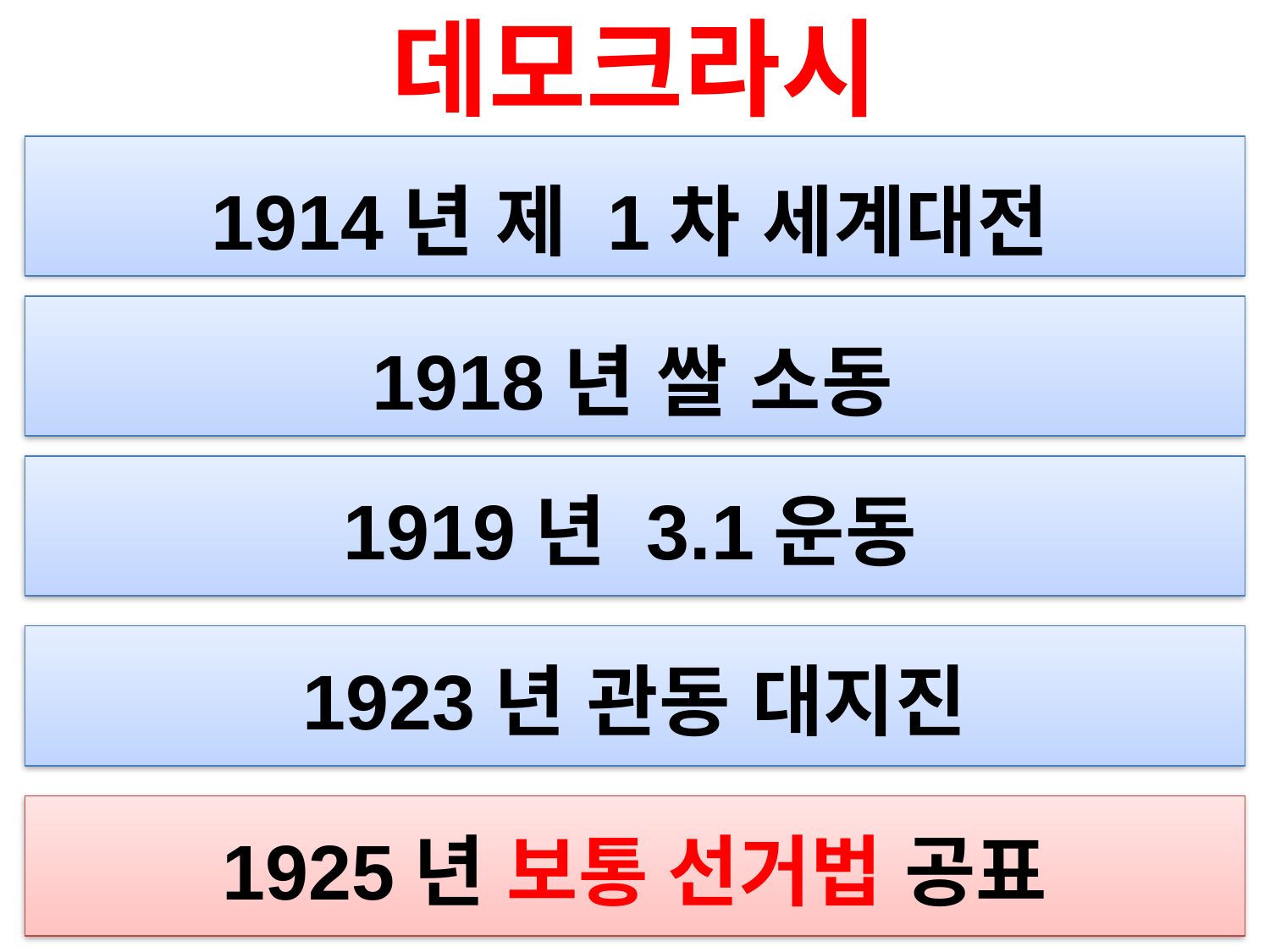

# 데모크라시

1914년 제 1차 세계대전

1918년 쌀 소동

1919년 3.1운동

1923년 관동 대지진

1925년 보통 선거법 공표